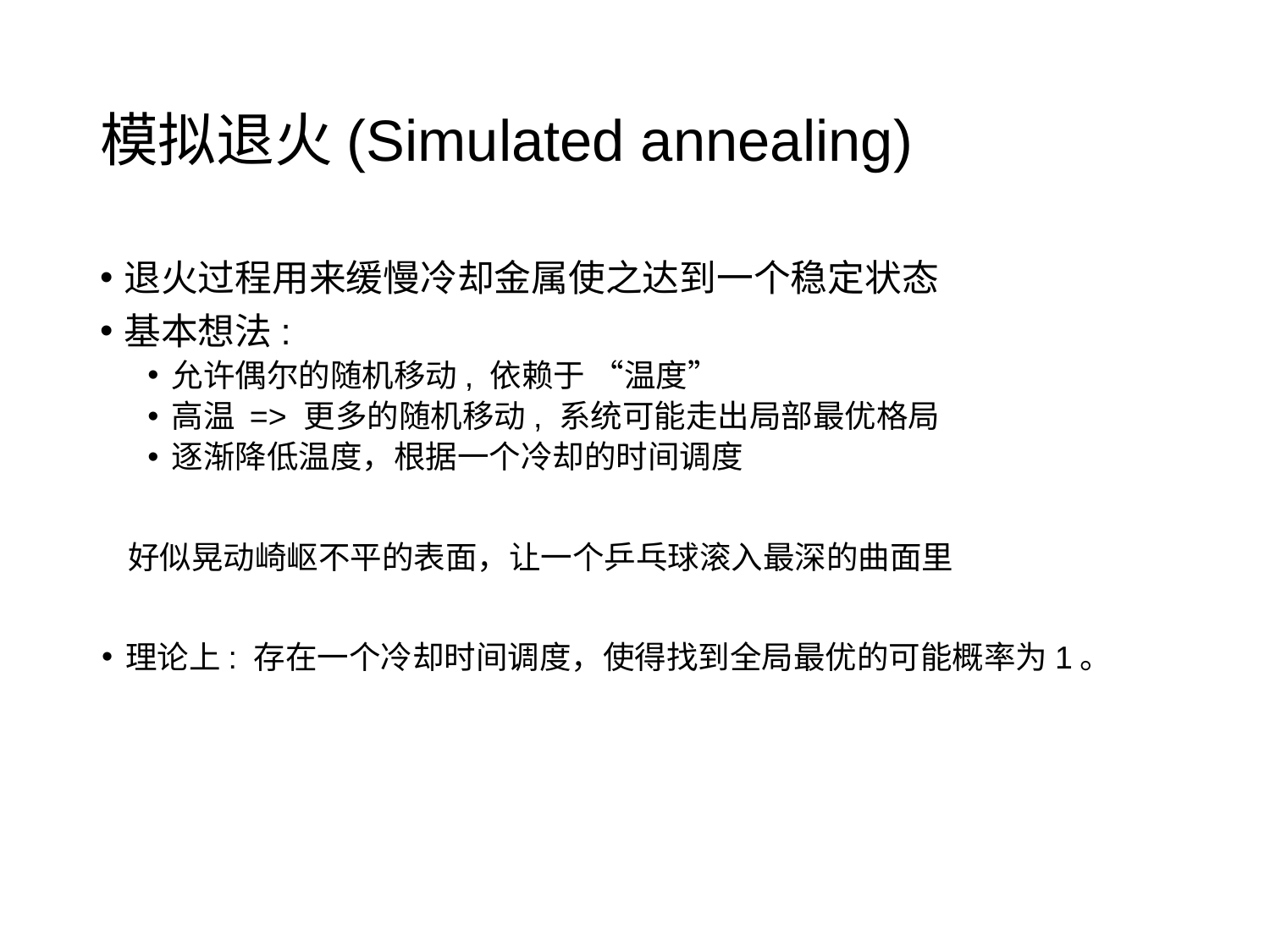

# 模拟退火(Simulated annealing)
退火过程用来缓慢冷却金属使之达到一个稳定状态
基本想法:
允许偶尔的随机移动, 依赖于 “温度”
高温 => 更多的随机移动, 系统可能走出局部最优格局
逐渐降低温度，根据一个冷却的时间调度

好似晃动崎岖不平的表面，让一个乒乓球滚入最深的曲面里

理论上: 存在一个冷却时间调度，使得找到全局最优的可能概率为1。